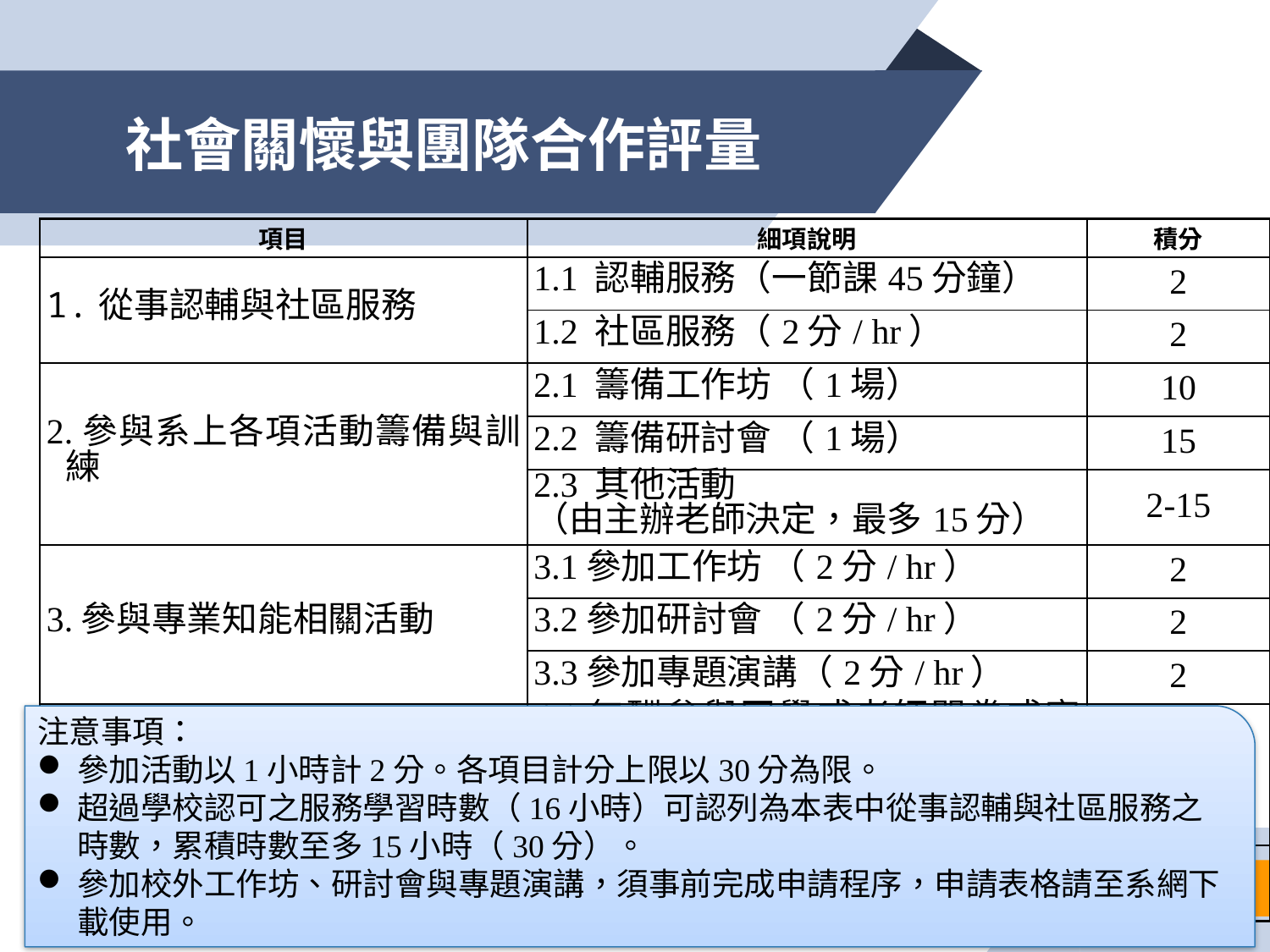

# 社會關懷與團隊合作評量
| 項目 | 細項說明 | 積分 |
| --- | --- | --- |
| 1.從事認輔與社區服務 | 1.1 認輔服務（一節課45分鐘） | 2 |
|  | 1.2 社區服務（2分/ hr） | 2 |
| 2.參與系上各項活動籌備與訓練 | 2.1 籌備工作坊 （1場） | 10 |
|  | 2.2 籌備研討會 （1場） | 15 |
|  | 2.3 其他活動 （由主辦老師決定，最多15分） | 2-15 |
| 3.參與專業知能相關活動 | 3.1參加工作坊 （2分/ hr） | 2 |
|  | 3.2參加研討會 （2分/ hr） | 2 |
|  | 3.3參加專題演講（2分/ hr） | 2 |
| 4.參與教學或研究活動 | 4.1無酬參與同學或老師問卷或實驗 （積分以負責老師決定為準，最多2分） | 1～2 |
|  | 4.2無酬參與老師教學或研究活動 （一學期，一科/一次最多10分計） | 1～10 |

注意事項：
參加活動以1小時計2分。各項目計分上限以30分為限。
超過學校認可之服務學習時數（16小時）可認列為本表中從事認輔與社區服務之時數，累積時數至多15小時（30分）。
參加校外工作坊、研討會與專題演講，須事前完成申請程序，申請表格請至系網下載使用。
諮商與工商心理學系